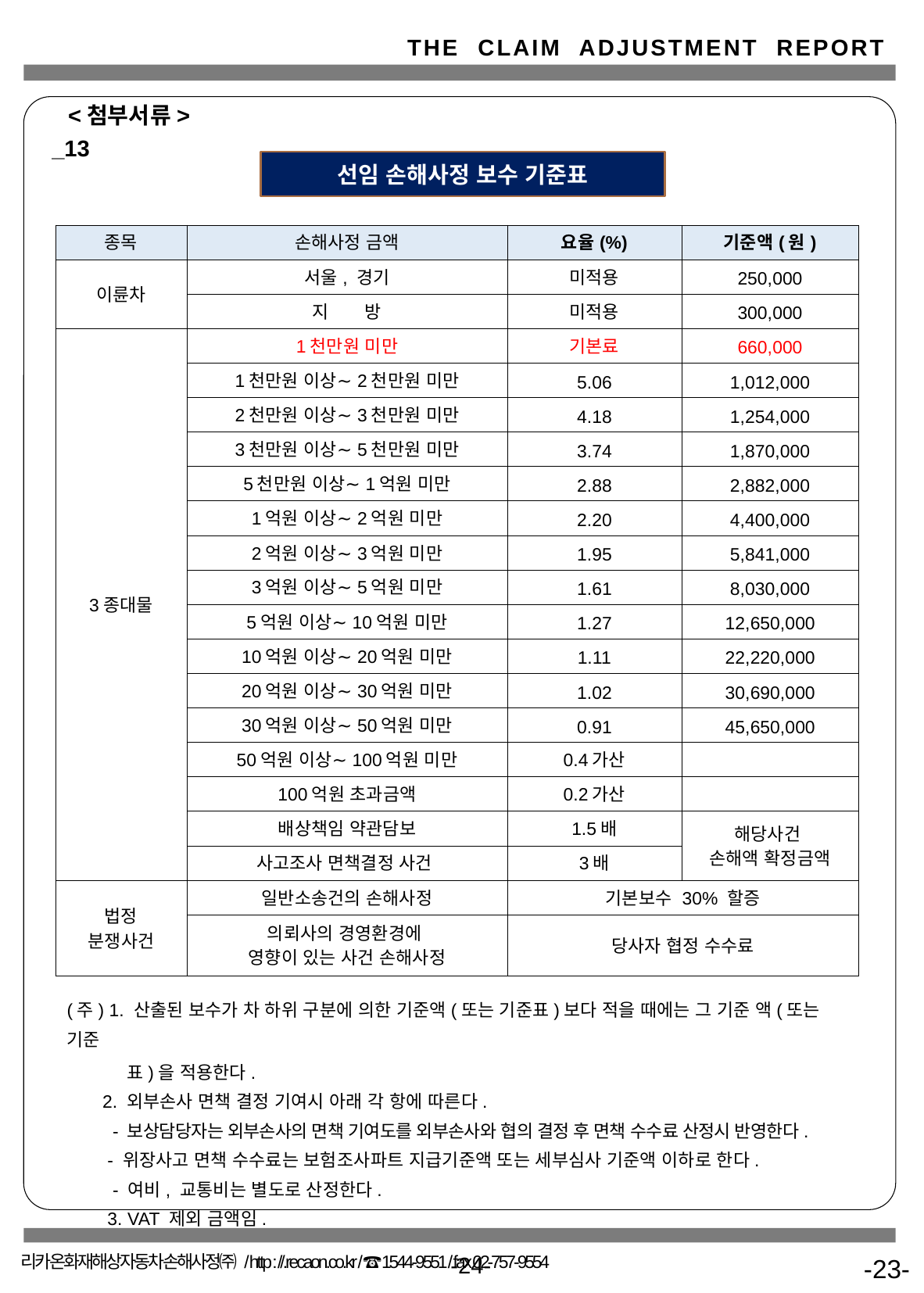

<첨부서류> _13
선임 손해사정 보수 기준표
| 종목 | 손해사정 금액 | 요율(%) | 기준액(원) |
| --- | --- | --- | --- |
| 이륜차 | 서울, 경기 | 미적용 | 250,000 |
|  | 지 방 | 미적용 | 300,000 |
| 3종대물 | 1천만원 미만 | 기본료 | 660,000 |
|  | 1천만원 이상∼2천만원 미만 | 5.06 | 1,012,000 |
|  | 2천만원 이상∼3천만원 미만 | 4.18 | 1,254,000 |
|  | 3천만원 이상∼5천만원 미만 | 3.74 | 1,870,000 |
|  | 5천만원 이상∼1억원 미만 | 2.88 | 2,882,000 |
|  | 1억원 이상∼2억원 미만 | 2.20 | 4,400,000 |
|  | 2억원 이상∼3억원 미만 | 1.95 | 5,841,000 |
|  | 3억원 이상∼5억원 미만 | 1.61 | 8,030,000 |
|  | 5억원 이상∼10억원 미만 | 1.27 | 12,650,000 |
|  | 10억원 이상∼20억원 미만 | 1.11 | 22,220,000 |
|  | 20억원 이상∼30억원 미만 | 1.02 | 30,690,000 |
|  | 30억원 이상∼50억원 미만 | 0.91 | 45,650,000 |
|  | 50억원 이상∼100억원 미만 | 0.4가산 |  |
|  | 100억원 초과금액 | 0.2가산 |  |
|  | 배상책임 약관담보 | 1.5배 | 해당사건 손해액 확정금액 |
|  | 사고조사 면책결정 사건 | 3배 |  |
| 법정 분쟁사건 | 일반소송건의 손해사정 | 기본보수 30% 할증 |  |
|  | 의뢰사의 경영환경에 영향이 있는 사건 손해사정 | 당사자 협정 수수료 |  |
(주) 1. 산출된 보수가 차 하위 구분에 의한 기준액(또는 기준표)보다 적을 때에는 그 기준 액(또는 기준
           표)을 적용한다.
       2. 외부손사 면책 결정 기여시 아래 각 항에 따른다.
         - 보상담당자는 외부손사의 면책 기여도를 외부손사와 협의 결정 후 면책 수수료 산정시 반영한다.
         - 위장사고 면책 수수료는 보험조사파트 지급기준액 또는 세부심사 기준액 이하로 한다.
         - 여비, 교통비는 별도로 산정한다.
        3. VAT 제외 금액임.
-24-
-23-